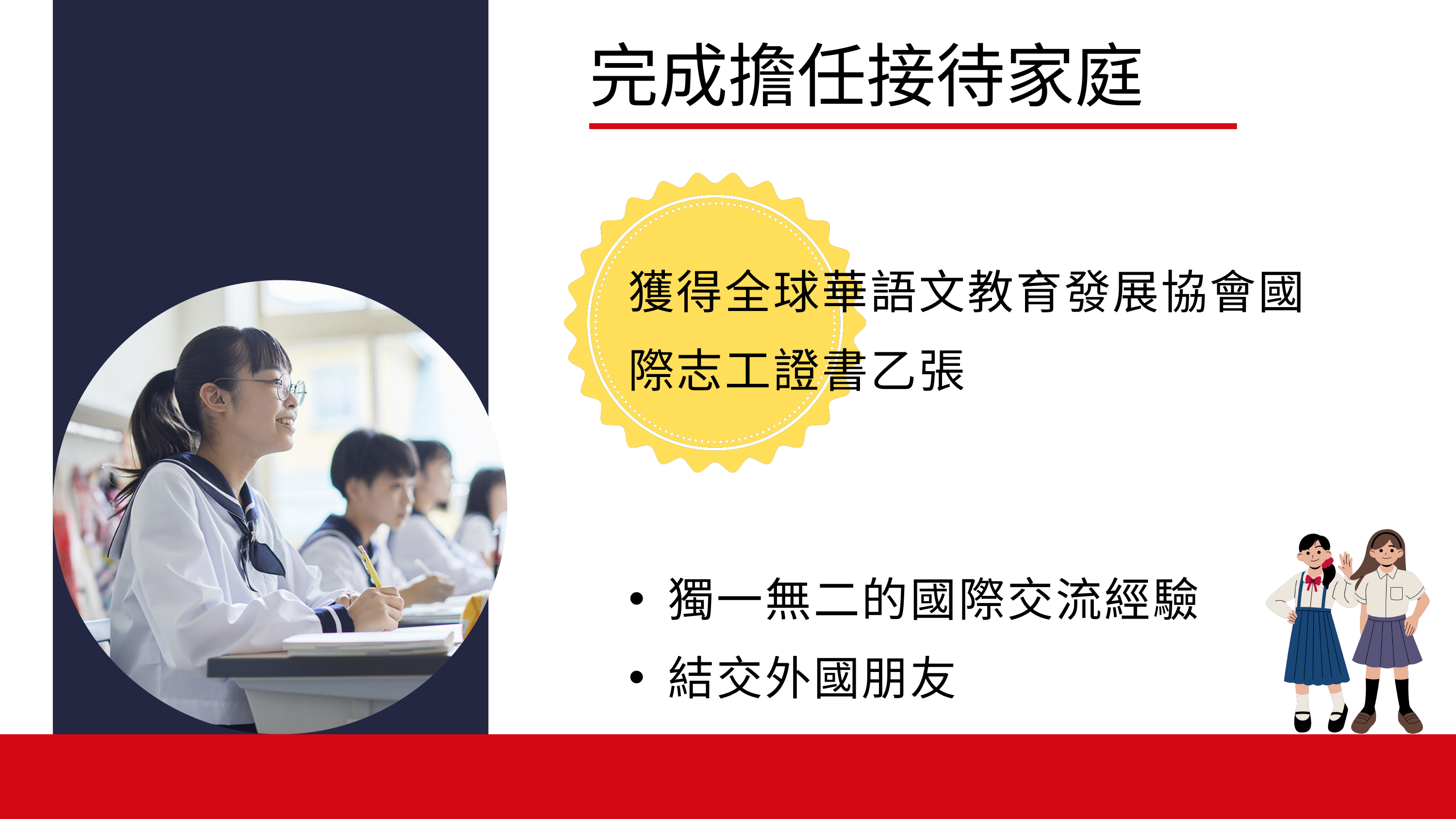

完成擔任接待家庭

獲得全球華語文教育發展協會國際志工證書乙張

獨一無二的國際交流經驗
結交外國朋友